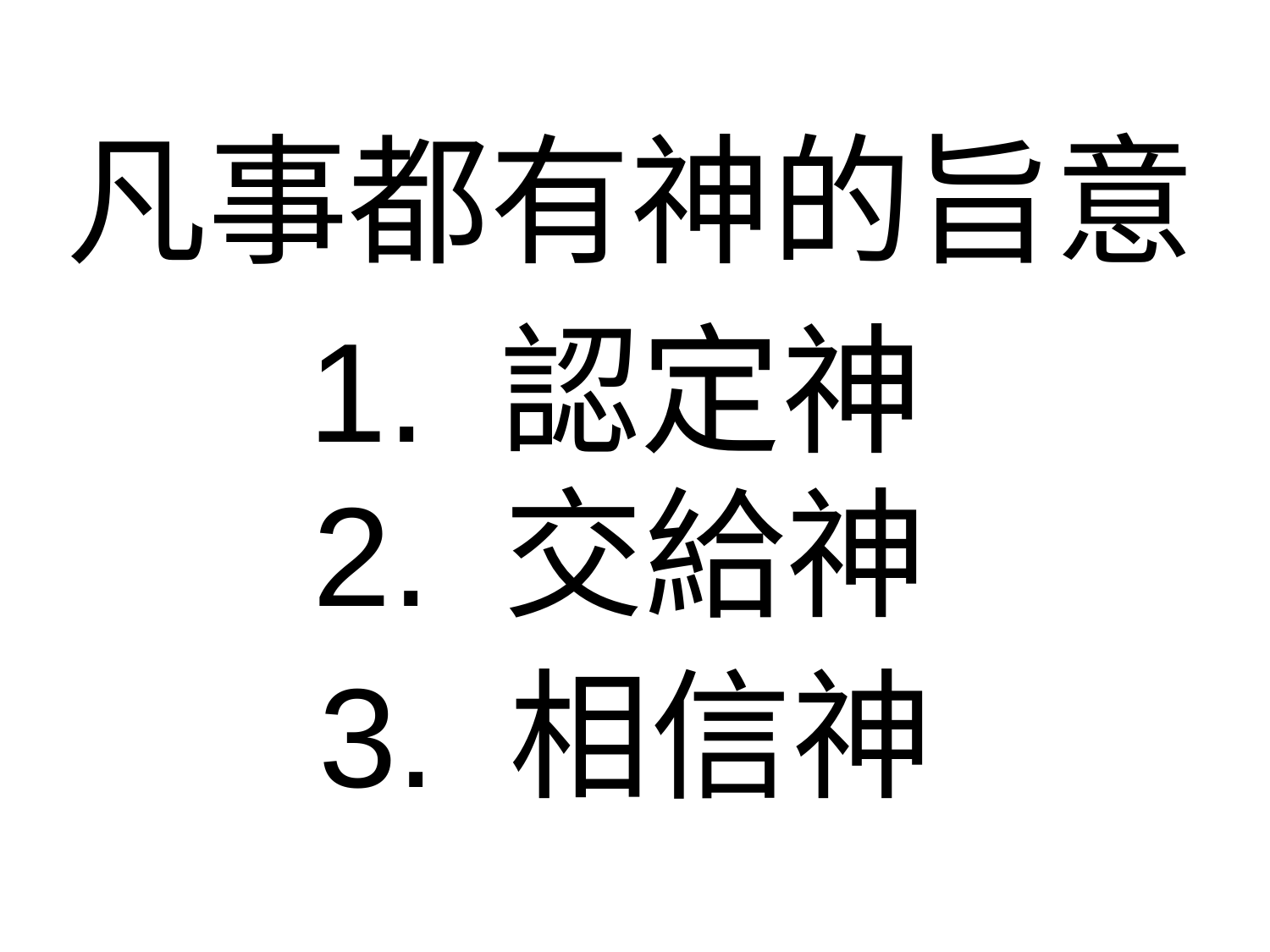

凡事都有神的旨意
1. 認定神
2. 交給神
3. 相信神